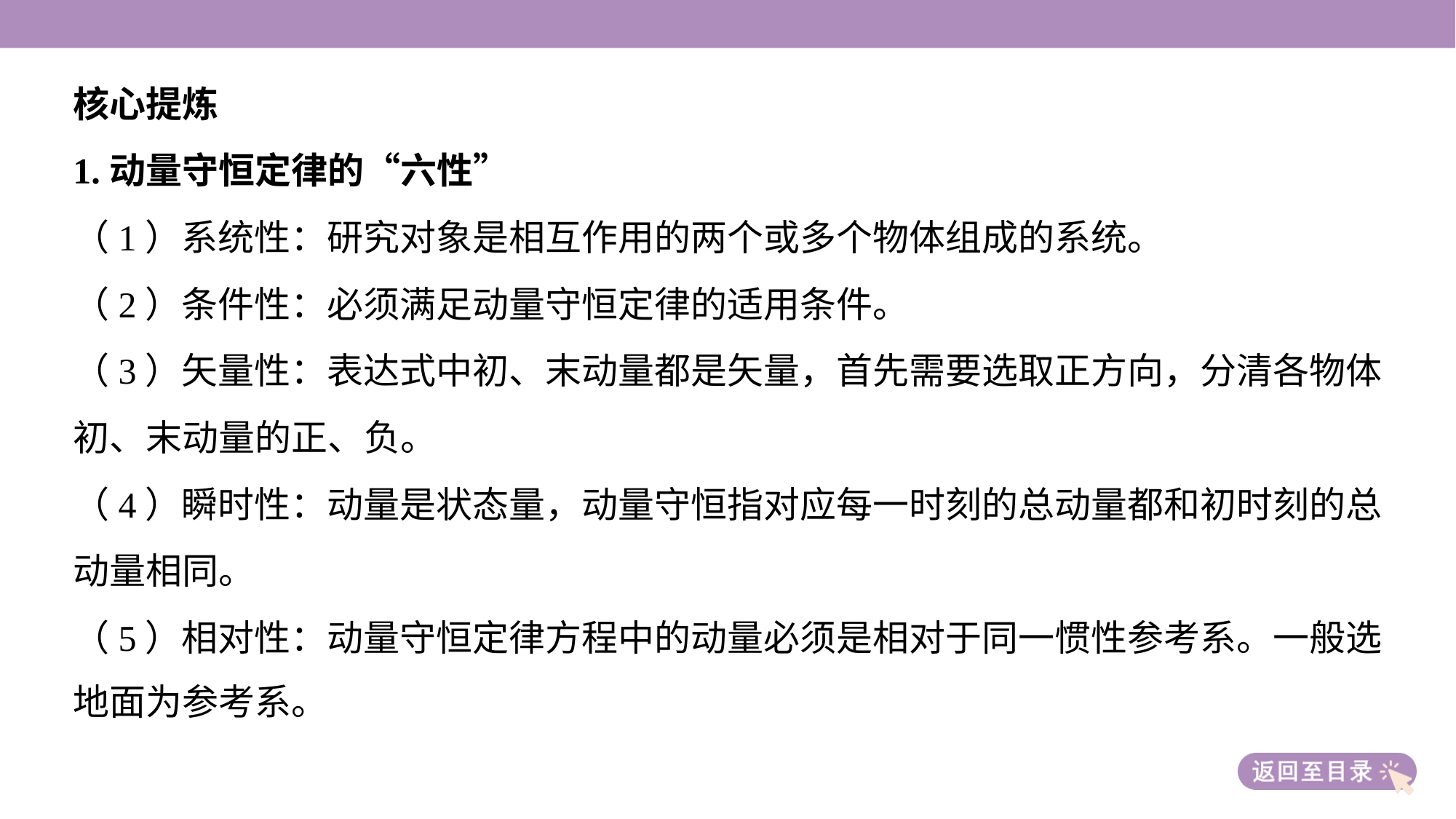

核心提炼
1.动量守恒定律的“六性”
（1）系统性：研究对象是相互作用的两个或多个物体组成的系统。
（2）条件性：必须满足动量守恒定律的适用条件。
（3）矢量性：表达式中初、末动量都是矢量，首先需要选取正方向，分清各物体
初、末动量的正、负。
（4）瞬时性：动量是状态量，动量守恒指对应每一时刻的总动量都和初时刻的总
动量相同。
（5）相对性：动量守恒定律方程中的动量必须是相对于同一惯性参考系。一般选
地面为参考系。